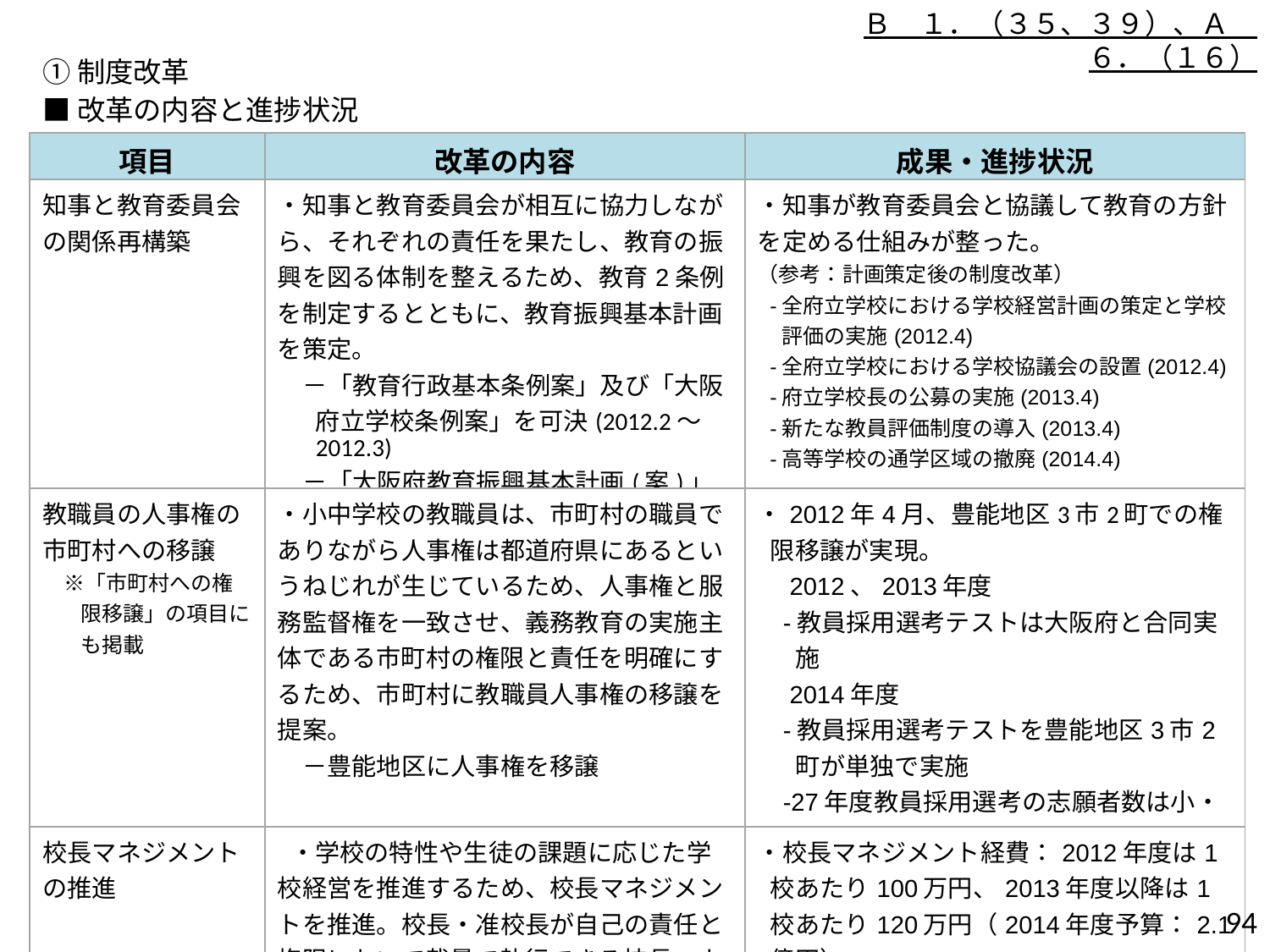

Ｂ　１．（３５、３９）、Ａ　６．（１６）
①制度改革
■改革の内容と進捗状況
| 項目 | 改革の内容 | 成果・進捗状況 |
| --- | --- | --- |
| 知事と教育委員会の関係再構築 | ・知事と教育委員会が相互に協力しながら、それぞれの責任を果たし、教育の振興を図る体制を整えるため、教育2条例を制定するとともに、教育振興基本計画を策定。 －「教育行政基本条例案」及び「大阪府立学校条例案」を可決(2012.2～2012.3) －「大阪府教育振興基本計画(案)」を可決(2013.3) | ・知事が教育委員会と協議して教育の方針を定める仕組みが整った。 （参考：計画策定後の制度改革） -全府立学校における学校経営計画の策定と学校評価の実施(2012.4) -全府立学校における学校協議会の設置(2012.4) -府立学校長の公募の実施(2013.4) -新たな教員評価制度の導入(2013.4) -高等学校の通学区域の撤廃(2014.4) |
| 教職員の人事権の市町村への移譲 　※「市町村への権限移譲」の項目にも掲載 | ・小中学校の教職員は、市町村の職員でありながら人事権は都道府県にあるというねじれが生じているため、人事権と服務監督権を一致させ、義務教育の実施主体である市町村の権限と責任を明確にするため、市町村に教職員人事権の移譲を提案。 　－豊能地区に人事権を移譲 | ・2012年4月、豊能地区3市2町での権限移譲が実現。 　2012、2013年度 -教員採用選考テストは大阪府と合同実施 　2014年度 -教員採用選考テストを豊能地区3市2 町が単独で実施 -27年度教員採用選考の志願者数は小・中学校合わせて1,076人、倍率は9.0倍(大阪府の志願倍率は5.3倍) |
| 校長マネジメントの推進 | ・学校の特性や生徒の課題に応じた学校経営を推進するため、校長マネジメントを推進。校長・准校長が自己の責任と権限において裁量で執行できる校長マネジメント経費や、効果の見込まれる事業計画を支援する学校経営推進費などを配当。 | ・校長マネジメント経費：2012年度は1校あたり100万円、2013年度以降は1校あたり120万円（2014年度予算：2.1億円） ・学校経営推進費：府立、私立合わせて2013年度26 校、2014年度20校に経費を支援(予算額1.5億円。1校あたり最大750万円) |
94